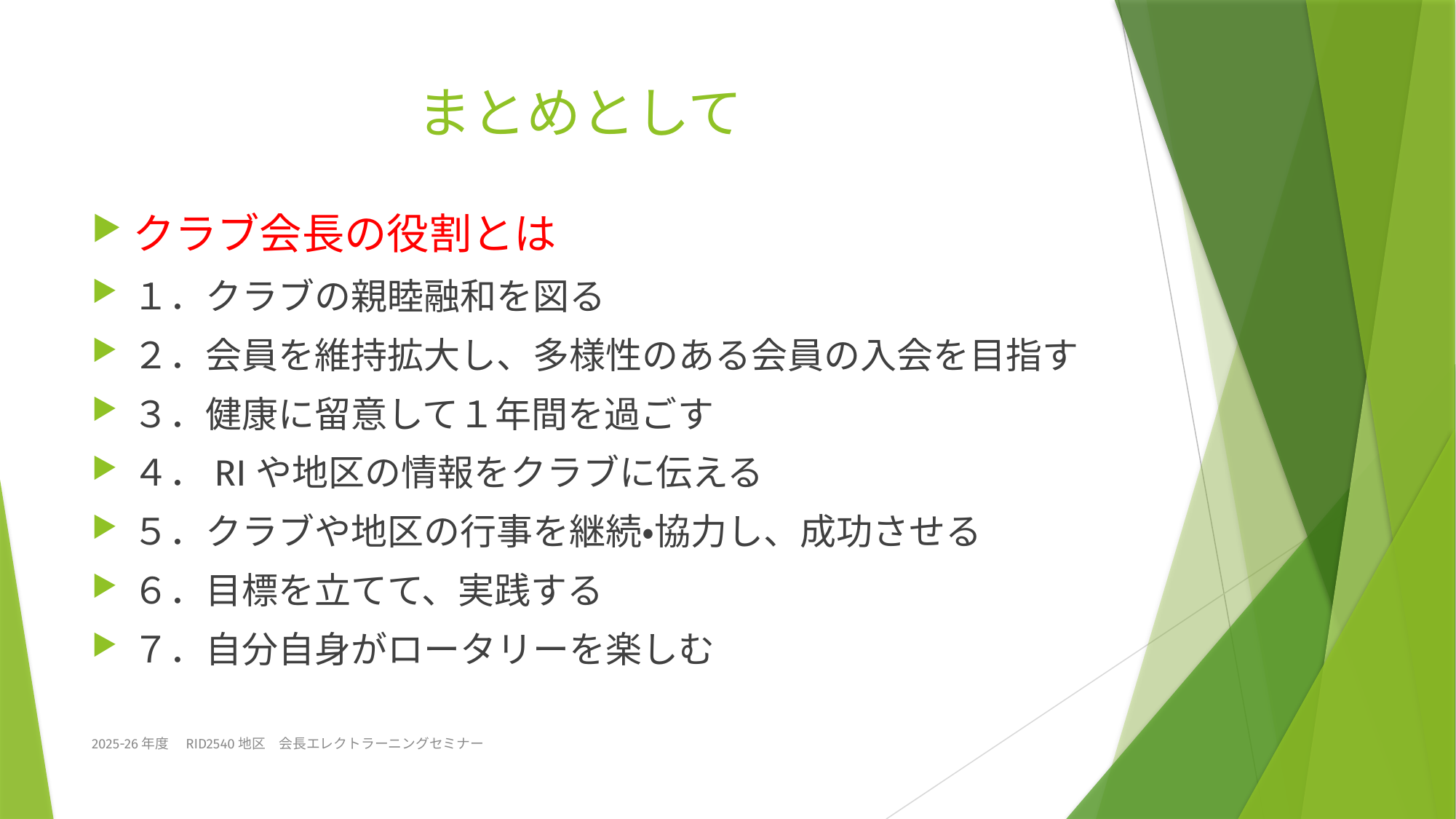

# まとめとして
クラブ会長の役割とは
１．クラブの親睦融和を図る
２．会員を維持拡大し、多様性のある会員の入会を目指す
３．健康に留意して１年間を過ごす
４．RIや地区の情報をクラブに伝える
５．クラブや地区の行事を継続・協力し、成功させる
６．目標を立てて、実践する
７．自分自身がロータリーを楽しむ
2025-26年度　RID2540地区　会長エレクトラーニングセミナー